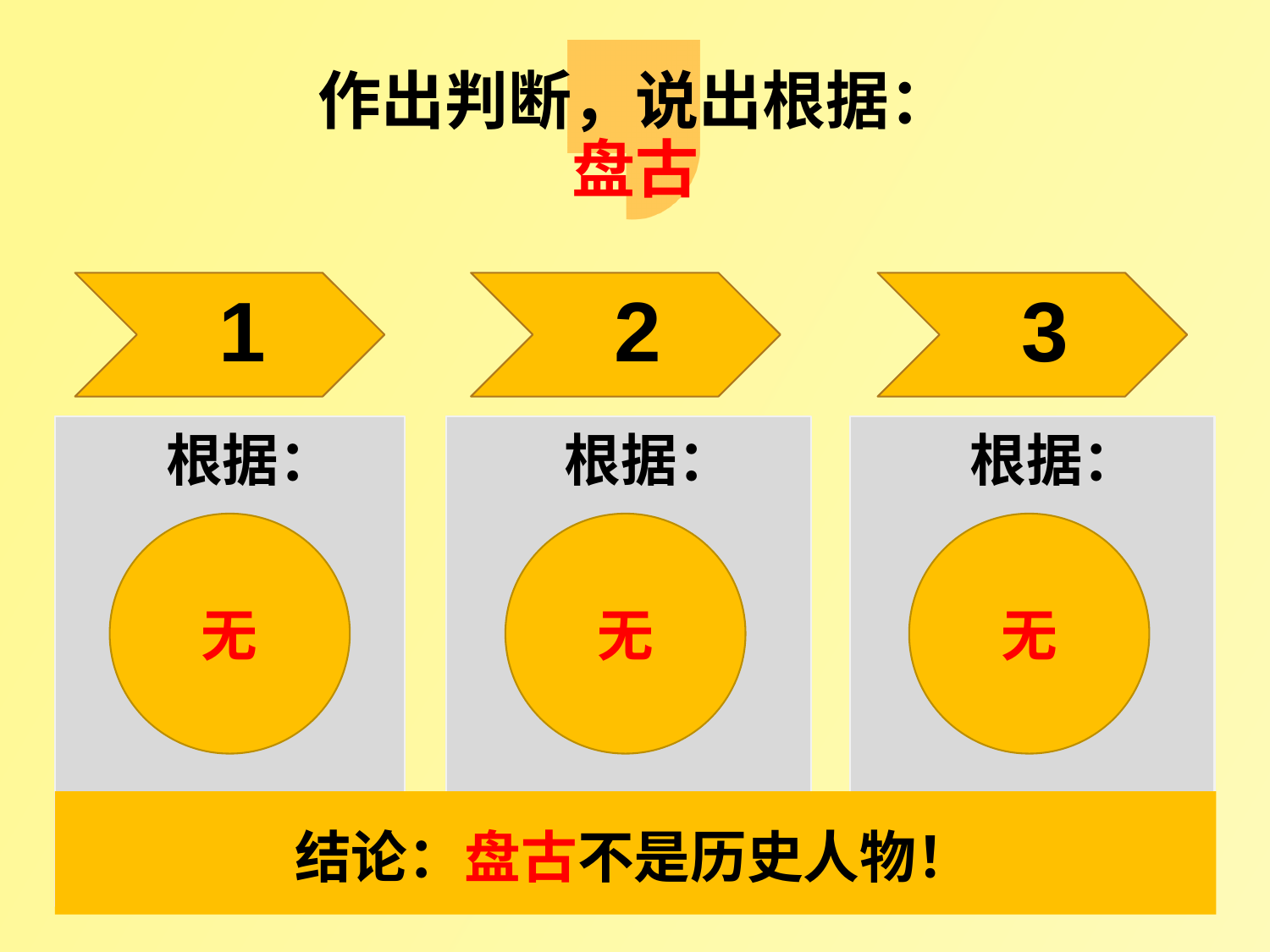

# 作出判断，说出根据： 盘古
1
2
3

  根据：
  根据：
  根据：
无
无
无
结论：盘古不是历史人物！